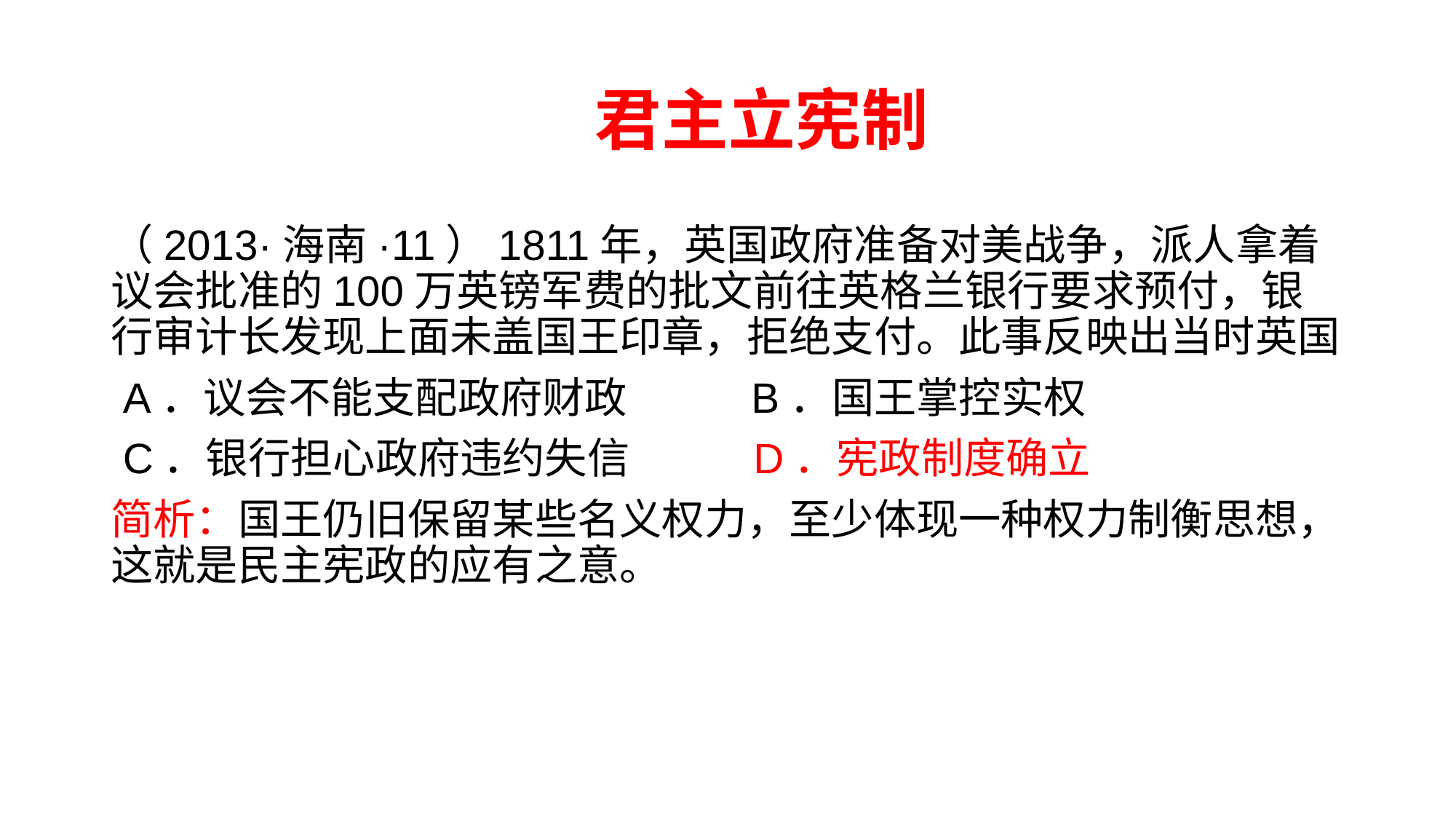

# 君主立宪制
（2013·海南·11）1811年，英国政府准备对美战争，派人拿着议会批准的100万英镑军费的批文前往英格兰银行要求预付，银行审计长发现上面未盖国王印章，拒绝支付。此事反映出当时英国
 A．议会不能支配政府财政            B．国王掌控实权
 C．银行担心政府违约失信            D．宪政制度确立
简析：国王仍旧保留某些名义权力，至少体现一种权力制衡思想，这就是民主宪政的应有之意。